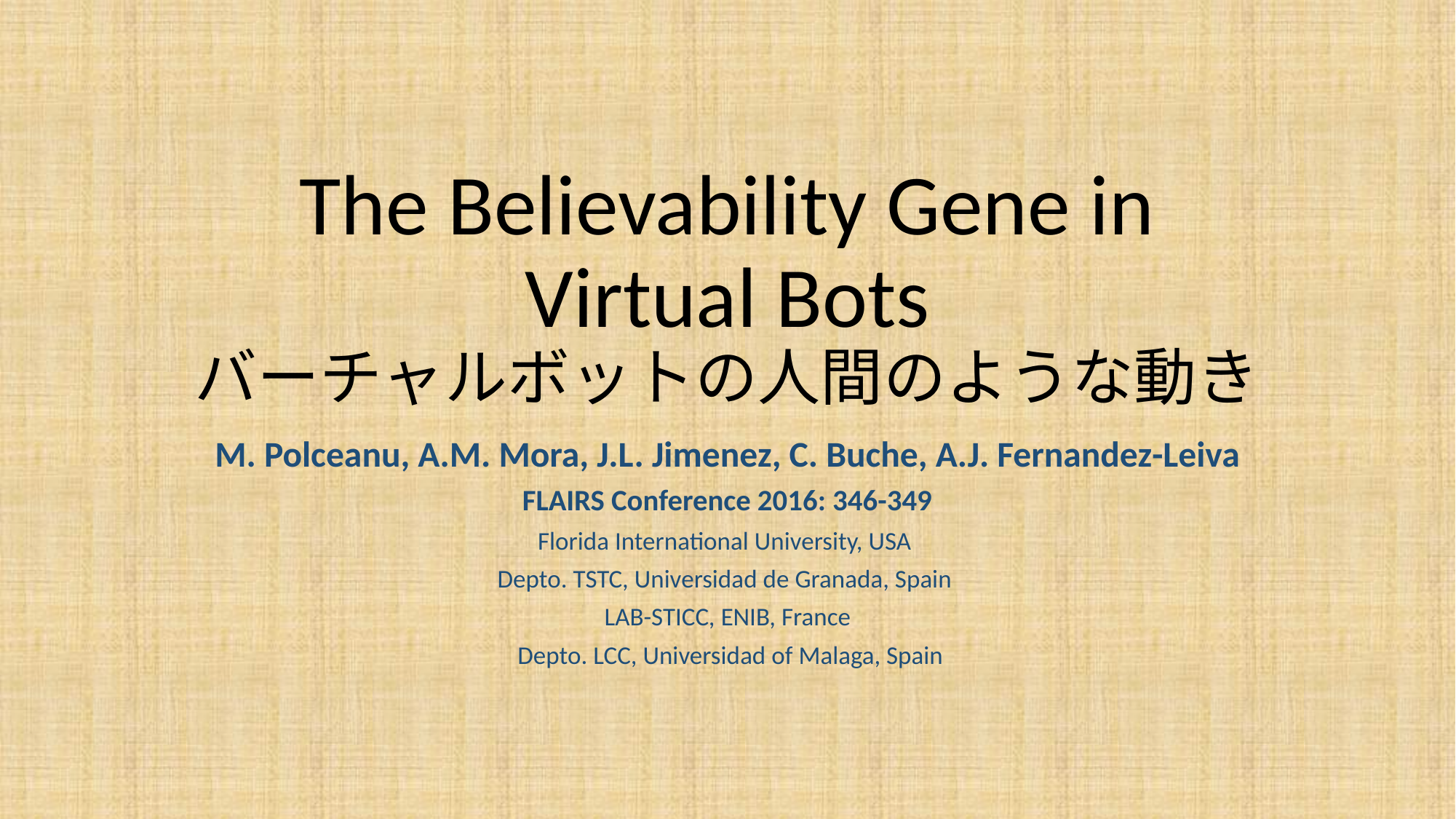

# The Believability Gene in Virtual Bots バーチャルボットの人間のような動き
M. Polceanu, A.M. Mora, J.L. Jimenez, C. Buche, A.J. Fernandez-Leiva
FLAIRS Conference 2016: 346-349
Florida International University, USA
Depto. TSTC, Universidad de Granada, Spain
LAB-STICC, ENIB, France
 Depto. LCC, Universidad of Malaga, Spain